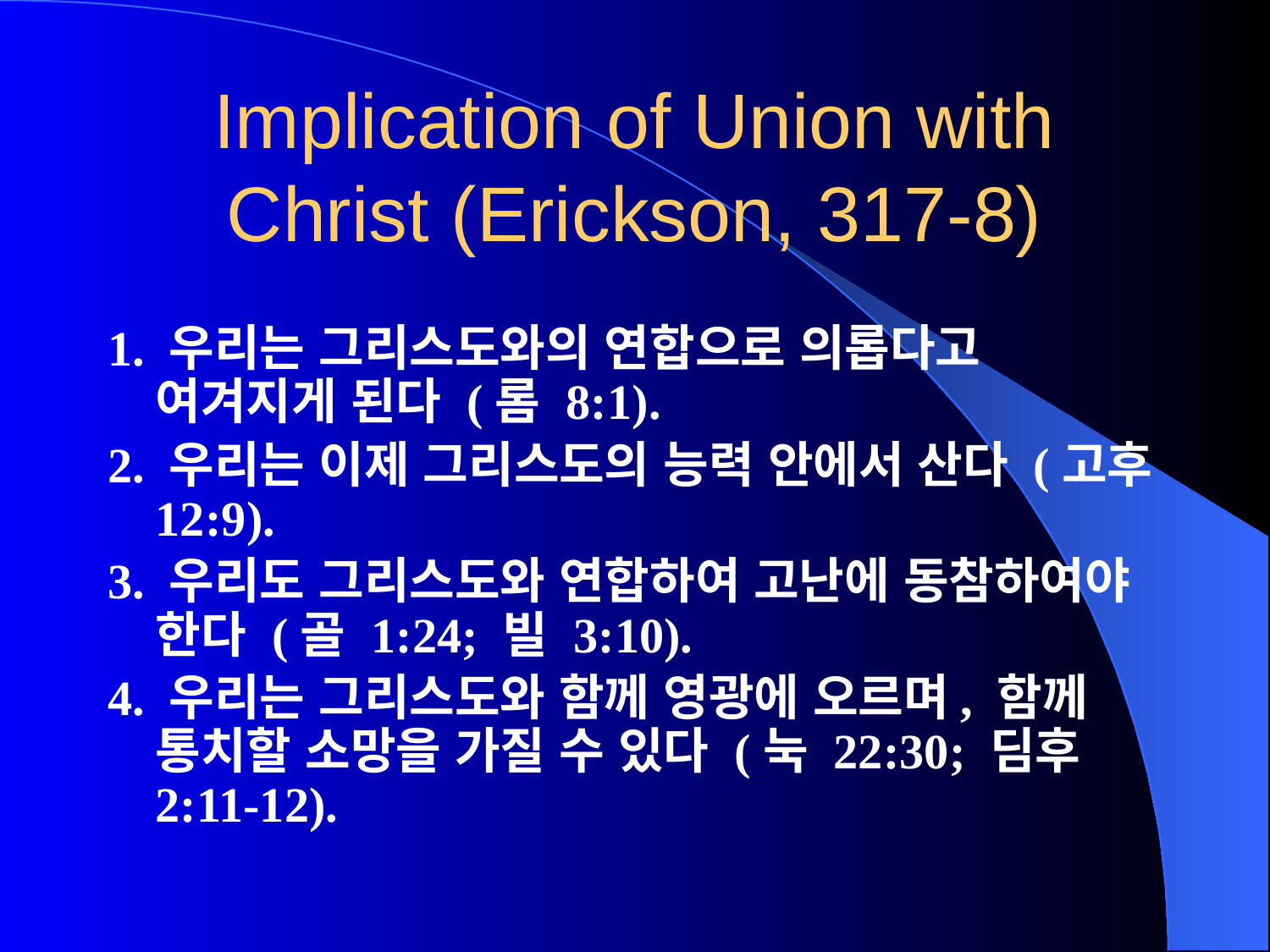

# Implication of Union with Christ (Erickson, 317-8)
1. 우리는 그리스도와의 연합으로 의롭다고 여겨지게 된다 (롬 8:1).
2. 우리는 이제 그리스도의 능력 안에서 산다 (고후 12:9).
3. 우리도 그리스도와 연합하여 고난에 동참하여야 한다 (골 1:24; 빌 3:10).
4. 우리는 그리스도와 함께 영광에 오르며, 함께 통치할 소망을 가질 수 있다 (눅 22:30; 딤후 2:11-12).